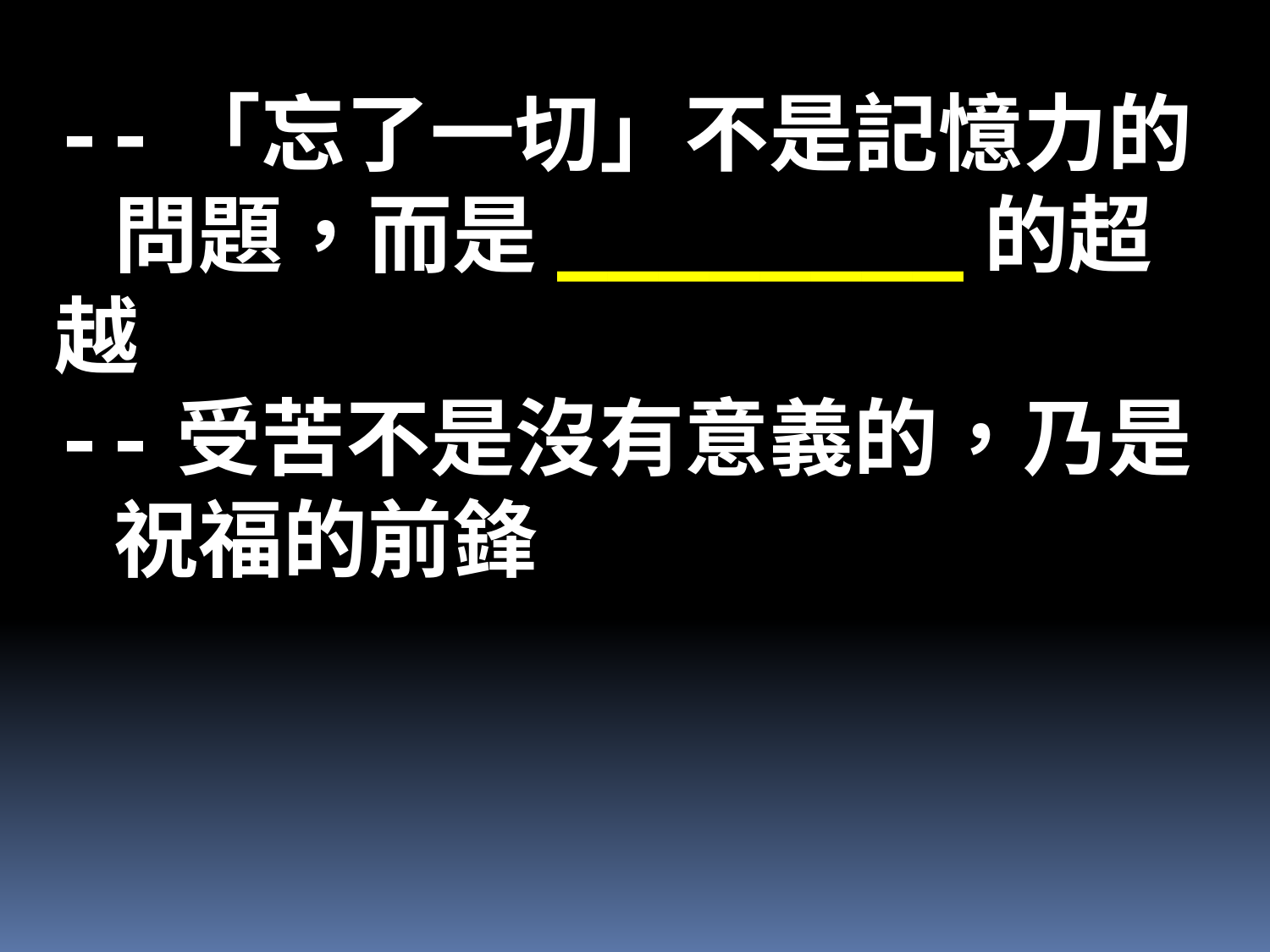

--「忘了一切」不是記憶力的
  問題，而是________的超越
--受苦不是沒有意義的，乃是
  祝福的前鋒